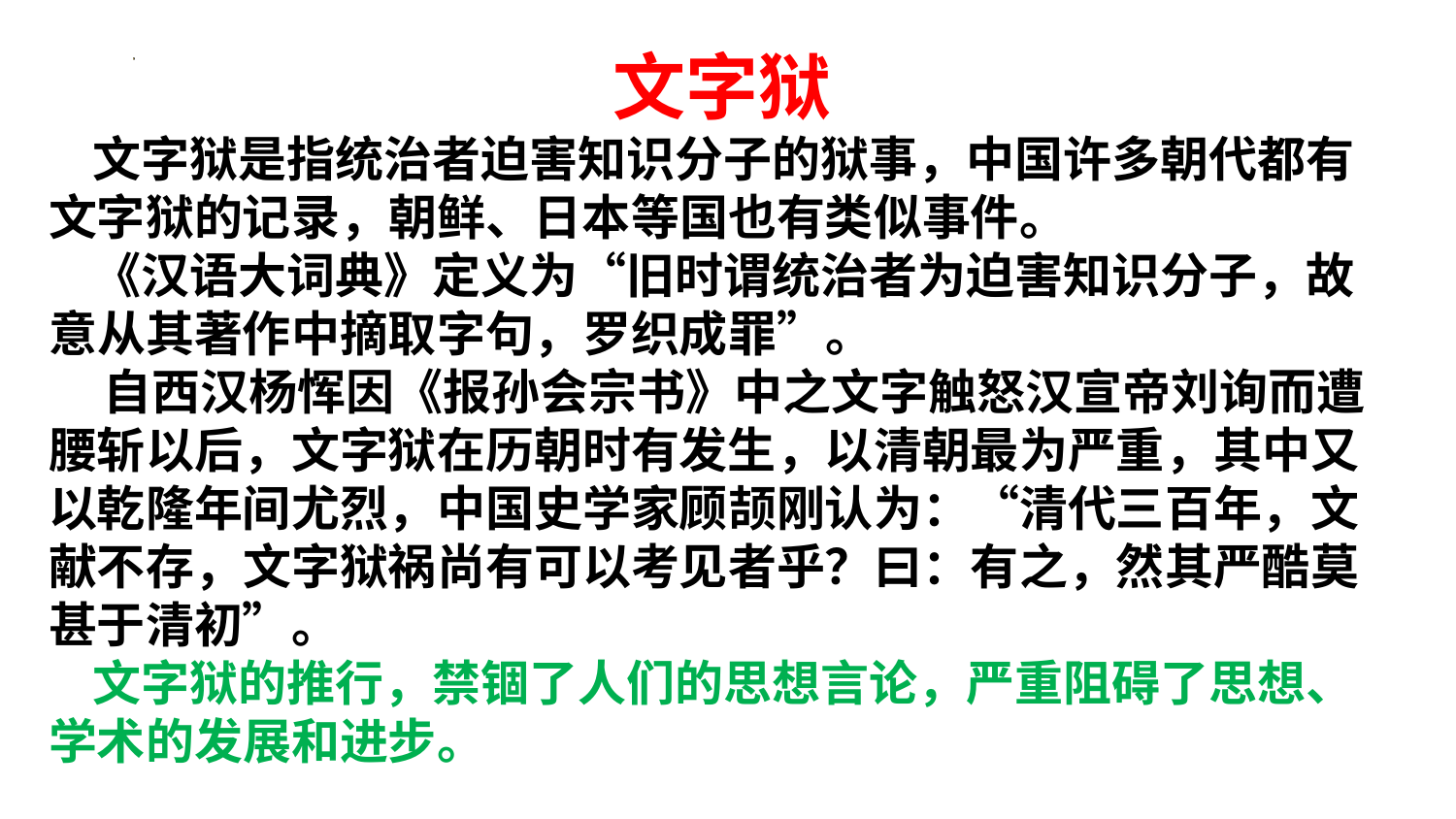

文字狱
   文字狱是指统治者迫害知识分子的狱事，中国许多朝代都有文字狱的记录，朝鲜、日本等国也有类似事件。
   《汉语大词典》定义为“旧时谓统治者为迫害知识分子，故意从其著作中摘取字句，罗织成罪”。
    自西汉杨恽因《报孙会宗书》中之文字触怒汉宣帝刘询而遭腰斩以后，文字狱在历朝时有发生，以清朝最为严重，其中又以乾隆年间尤烈，中国史学家顾颉刚认为：“清代三百年，文献不存，文字狱祸尚有可以考见者乎？曰：有之，然其严酷莫甚于清初”。
   文字狱的推行，禁锢了人们的思想言论，严重阻碍了思想、学术的发展和进步。